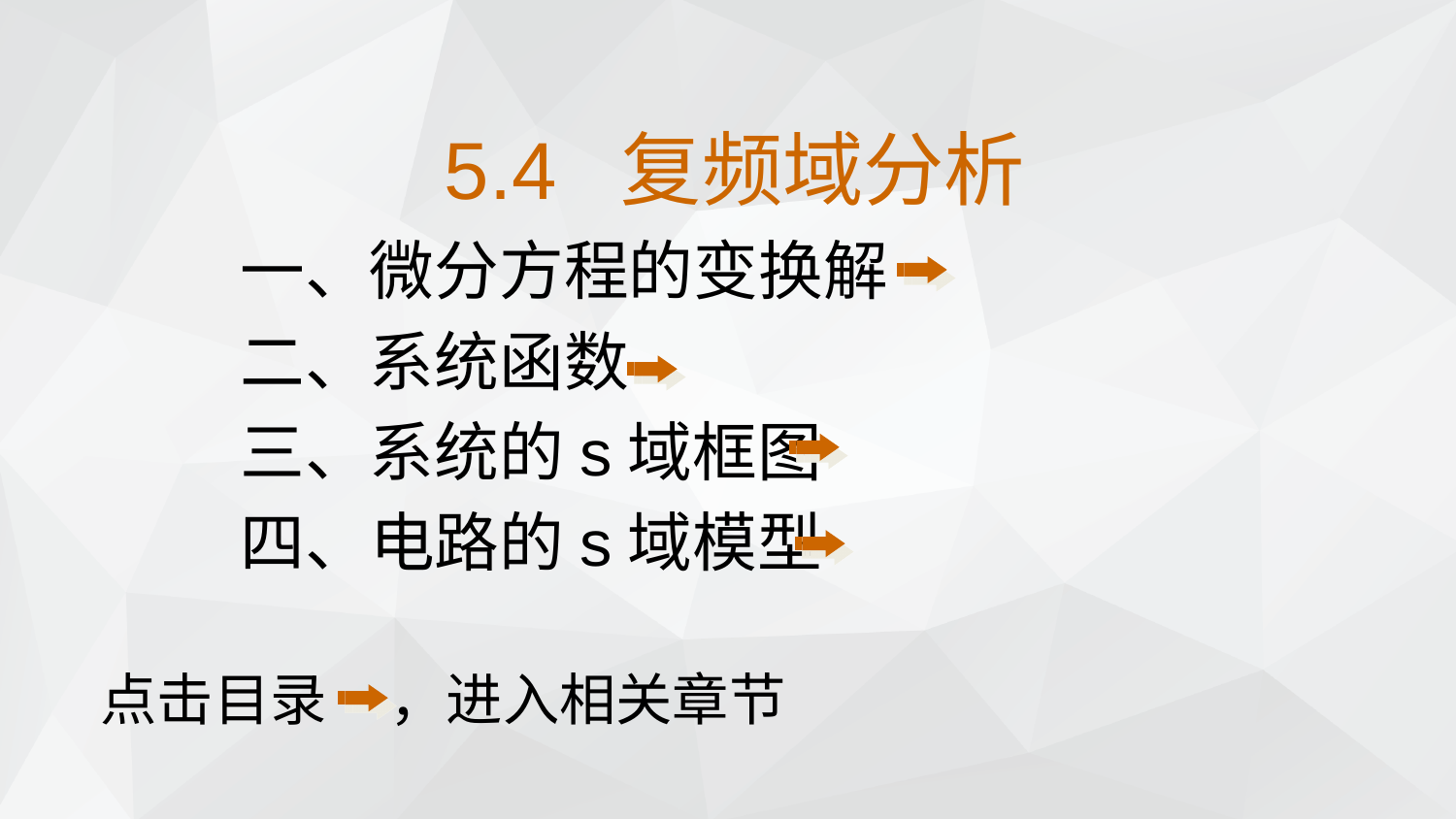

5.4  复频域分析
一、微分方程的变换解
二、系统函数
三、系统的s域框图
四、电路的s域模型

点击目录     ，进入相关章节